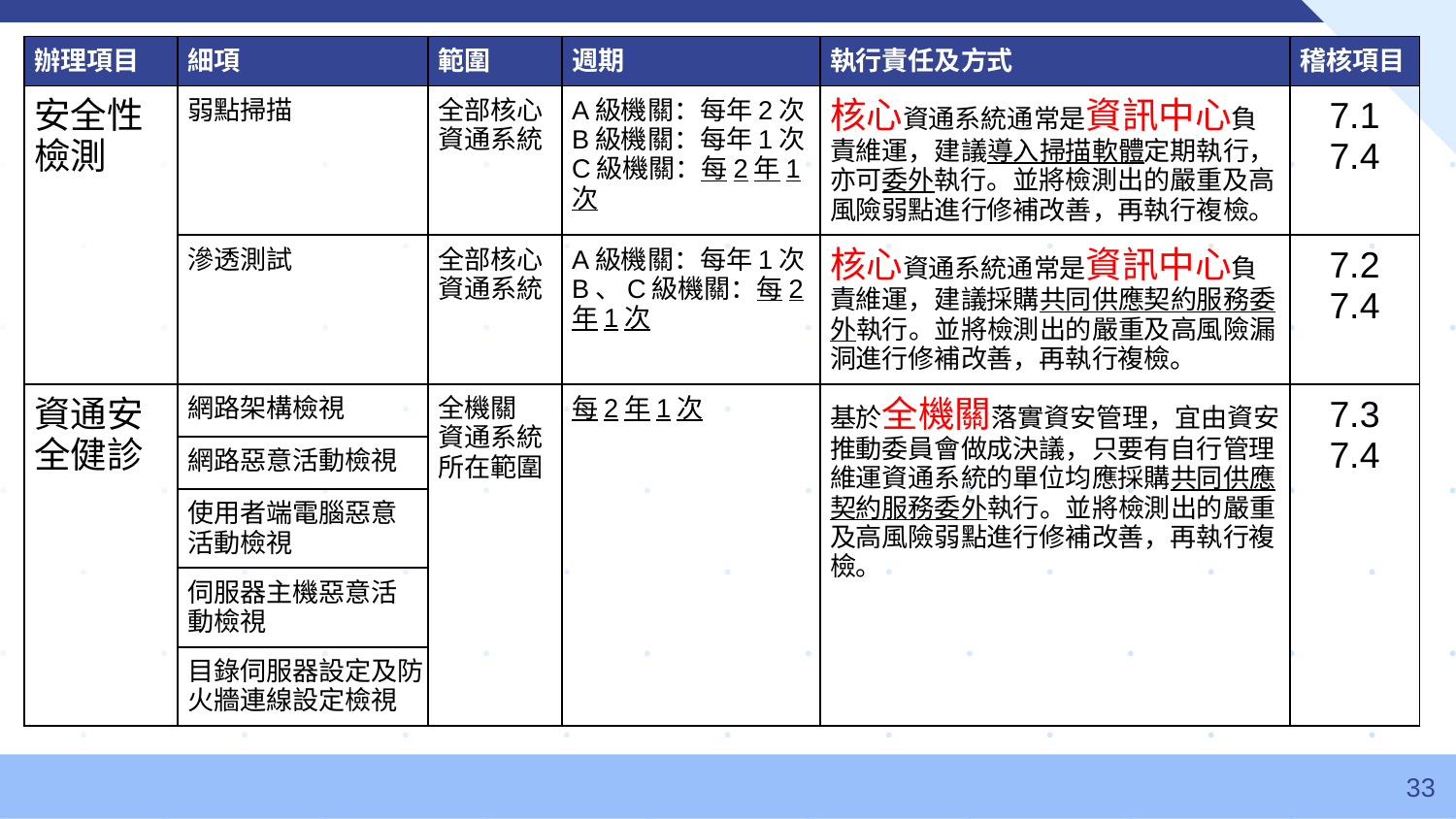

| 辦理項目 | 細項 | 範圍 | 週期 | 執行責任及方式 | 稽核項目 |
| --- | --- | --- | --- | --- | --- |
| 安全性檢測 | 弱點掃描 | 全部核心資通系統 | A級機關：每年2次 B級機關：每年1次 C級機關：每2年1次 | 核心資通系統通常是資訊中心負責維運，建議導入掃描軟體定期執行，亦可委外執行。並將檢測出的嚴重及高風險弱點進行修補改善，再執行複檢。 | 7.1 7.4 |
|  | 滲透測試 | 全部核心資通系統 | A級機關：每年1次 B、C級機關：每2年1次 | 核心資通系統通常是資訊中心負責維運，建議採購共同供應契約服務委外執行。並將檢測出的嚴重及高風險漏洞進行修補改善，再執行複檢。 | 7.2 7.4 |
| 資通安全健診 | 網路架構檢視 | 全機關 資通系統 所在範圍 | 每2年1次 | 基於全機關落實資安管理，宜由資安推動委員會做成決議，只要有自行管理維運資通系統的單位均應採購共同供應契約服務委外執行。並將檢測出的嚴重及高風險弱點進行修補改善，再執行複檢。 | 7.3 7.4 |
|  | 網路惡意活動檢視 |  |  |  |  |
|  | 使用者端電腦惡意活動檢視 |  |  |  |  |
|  | 伺服器主機惡意活動檢視 |  |  |  |  |
|  | 目錄伺服器設定及防火牆連線設定檢視 |  |  |  |  |
33